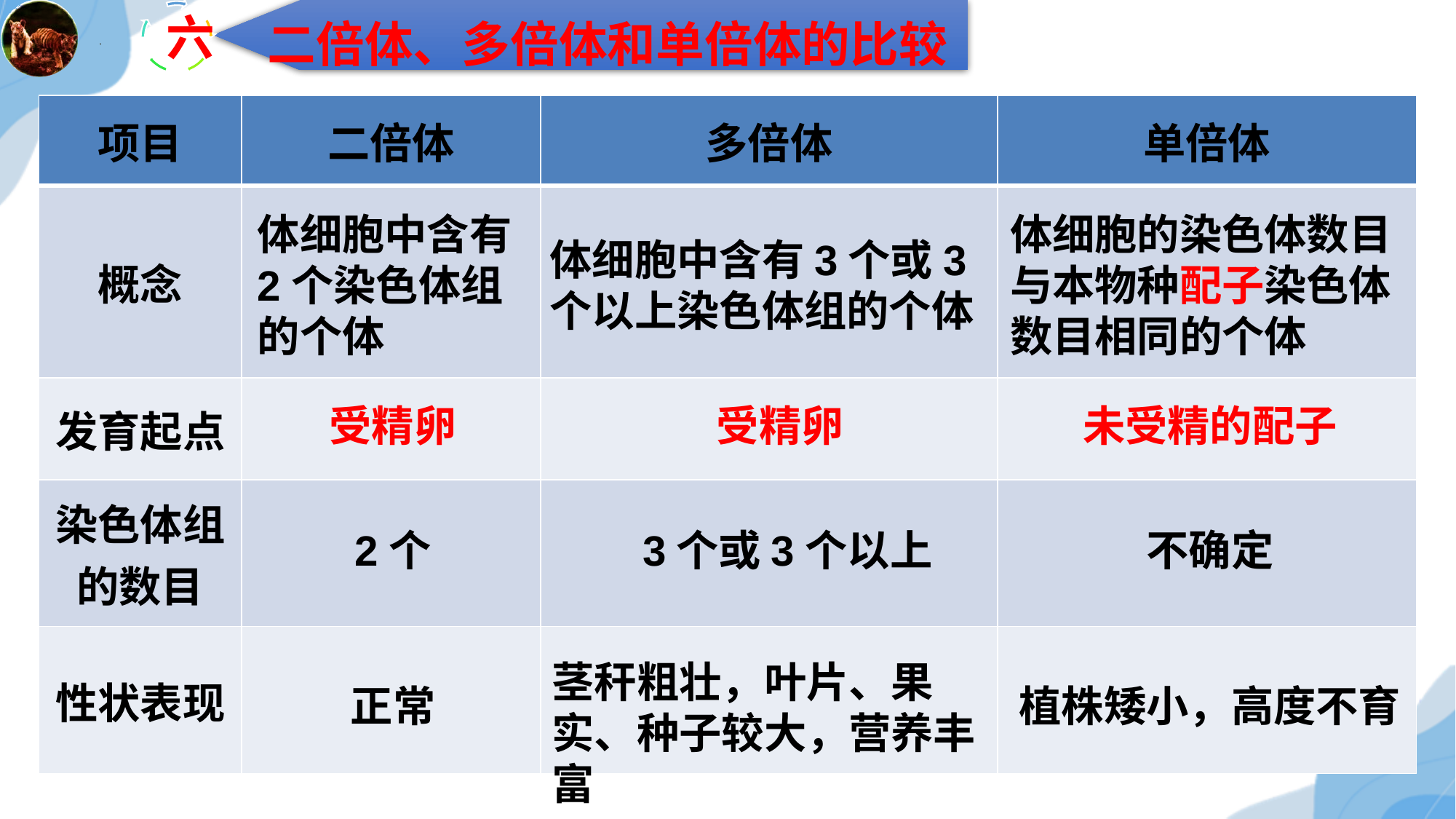

六
二倍体、多倍体和单倍体的比较
| 项目 | 二倍体 | 多倍体 | 单倍体 |
| --- | --- | --- | --- |
| 概念 |  |  |  |
| 发育起点 |  |  |  |
| 染色体组的数目 |  |  |  |
| 性状表现 |  |  |  |
体细胞中含有2个染色体组的个体
体细胞的染色体数目与本物种配子染色体数目相同的个体
体细胞中含有3个或3个以上染色体组的个体
受精卵
受精卵
未受精的配子
2个
3个或3个以上
不确定
茎秆粗壮，叶片、果实、种子较大，营养丰富
正常
植株矮小，高度不育